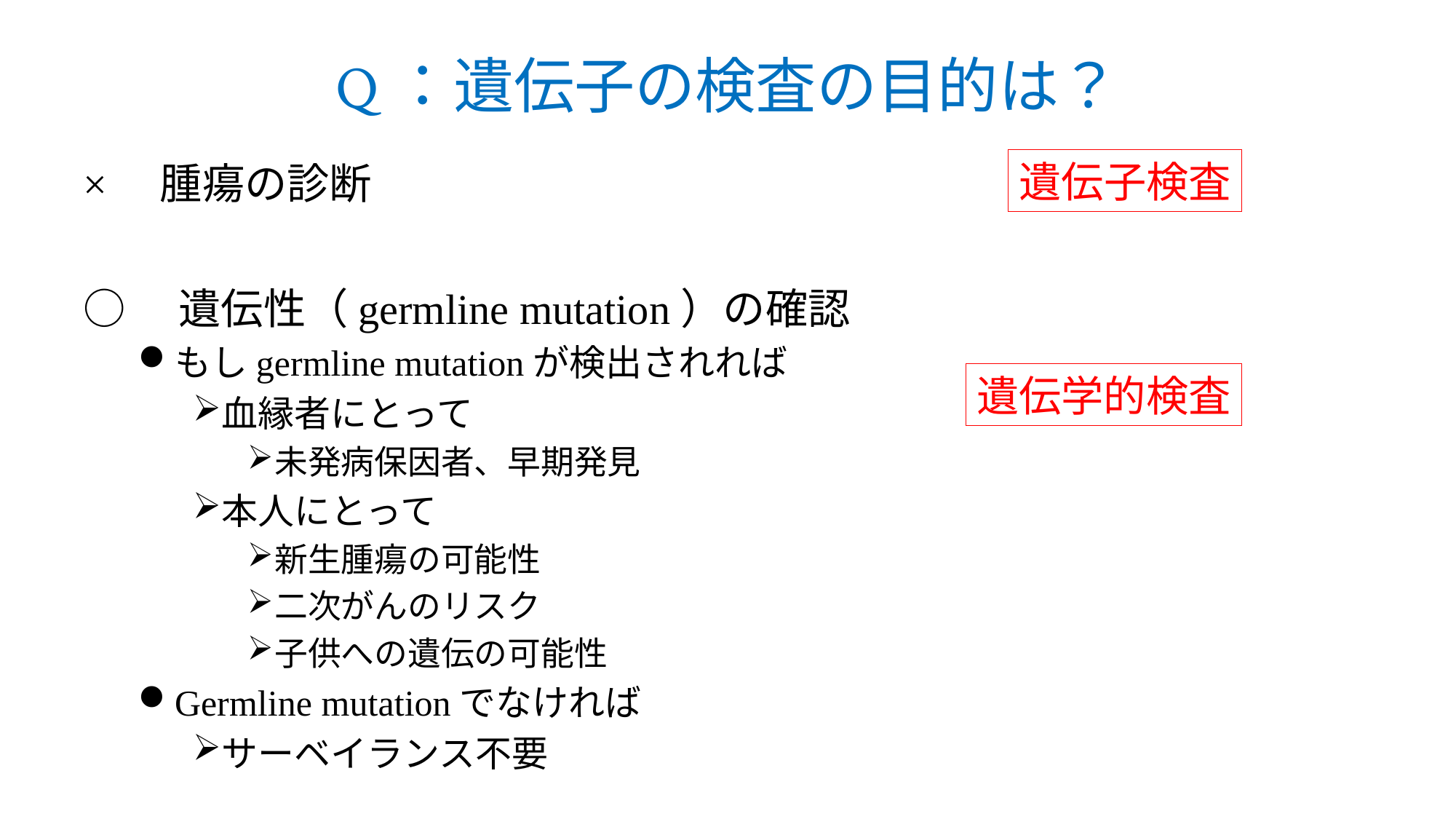

# Q：遺伝子の検査の目的は？
遺伝子検査
×　腫瘍の診断

○　遺伝性（germline mutation）の確認
もしgermline mutationが検出されれば
血縁者にとって
未発病保因者、早期発見
本人にとって
新生腫瘍の可能性
二次がんのリスク
子供への遺伝の可能性
Germline mutationでなければ
サーベイランス不要
遺伝学的検査